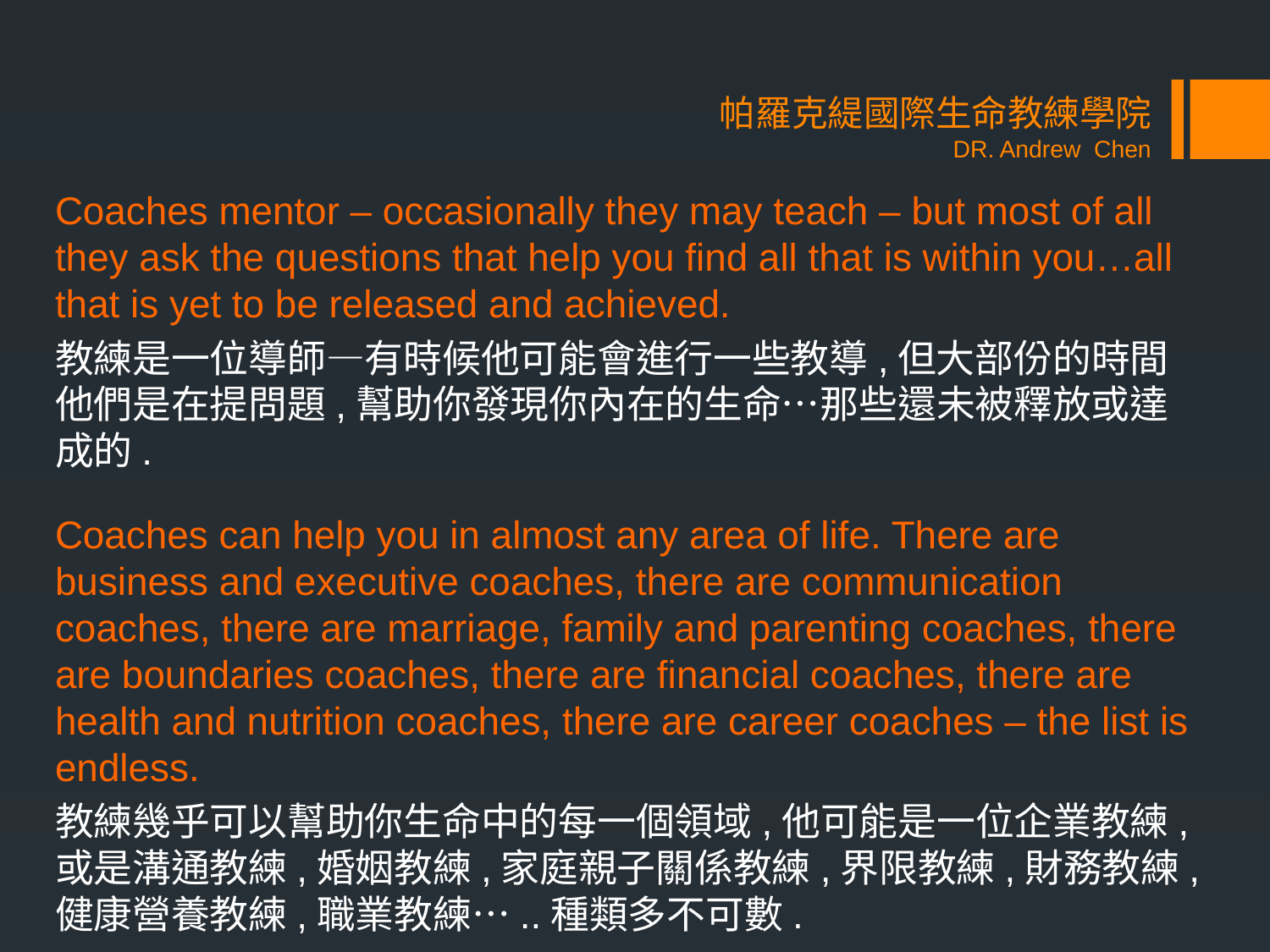

帕羅克緹國際生命教練學院
DR. Andrew  Chen
Coaches mentor – occasionally they may teach – but most of all they ask the questions that help you find all that is within you…all that is yet to be released and achieved.
教練是一位導師—有時候他可能會進行一些教導,但大部份的時間他們是在提問題,幫助你發現你內在的生命…那些還未被釋放或達成的.

Coaches can help you in almost any area of life. There are business and executive coaches, there are communication coaches, there are marriage, family and parenting coaches, there are boundaries coaches, there are financial coaches, there are health and nutrition coaches, there are career coaches – the list is endless.
教練幾乎可以幫助你生命中的每一個領域,他可能是一位企業教練,或是溝通教練,婚姻教練,家庭親子關係教練,界限教練,財務教練,健康營養教練,職業教練…..種類多不可數.